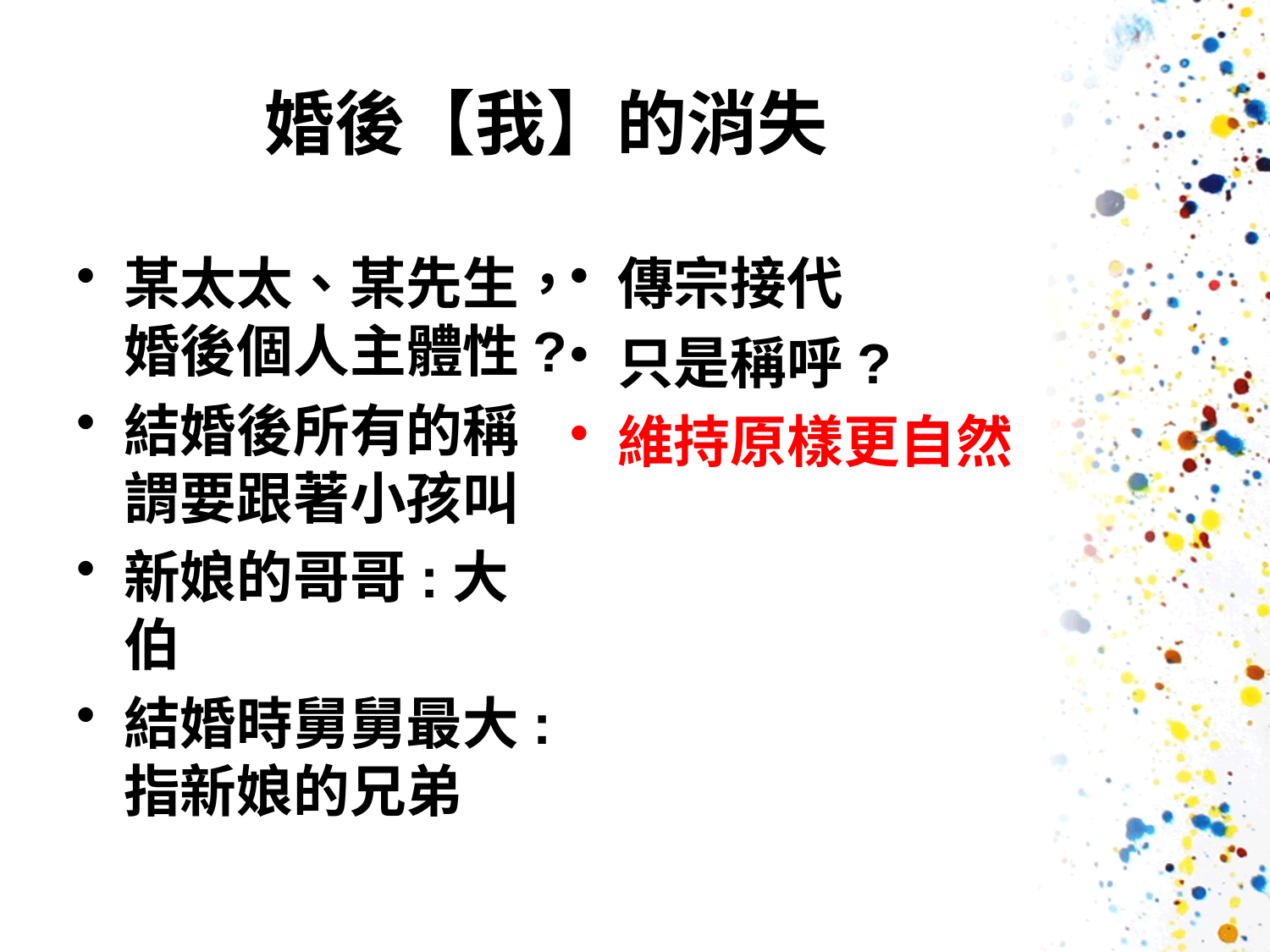

# 婚後【我】的消失
某太太、某先生，婚後個人主體性?
結婚後所有的稱謂要跟著小孩叫
新娘的哥哥:大伯
結婚時舅舅最大:指新娘的兄弟

傳宗接代
只是稱呼?
維持原樣更自然